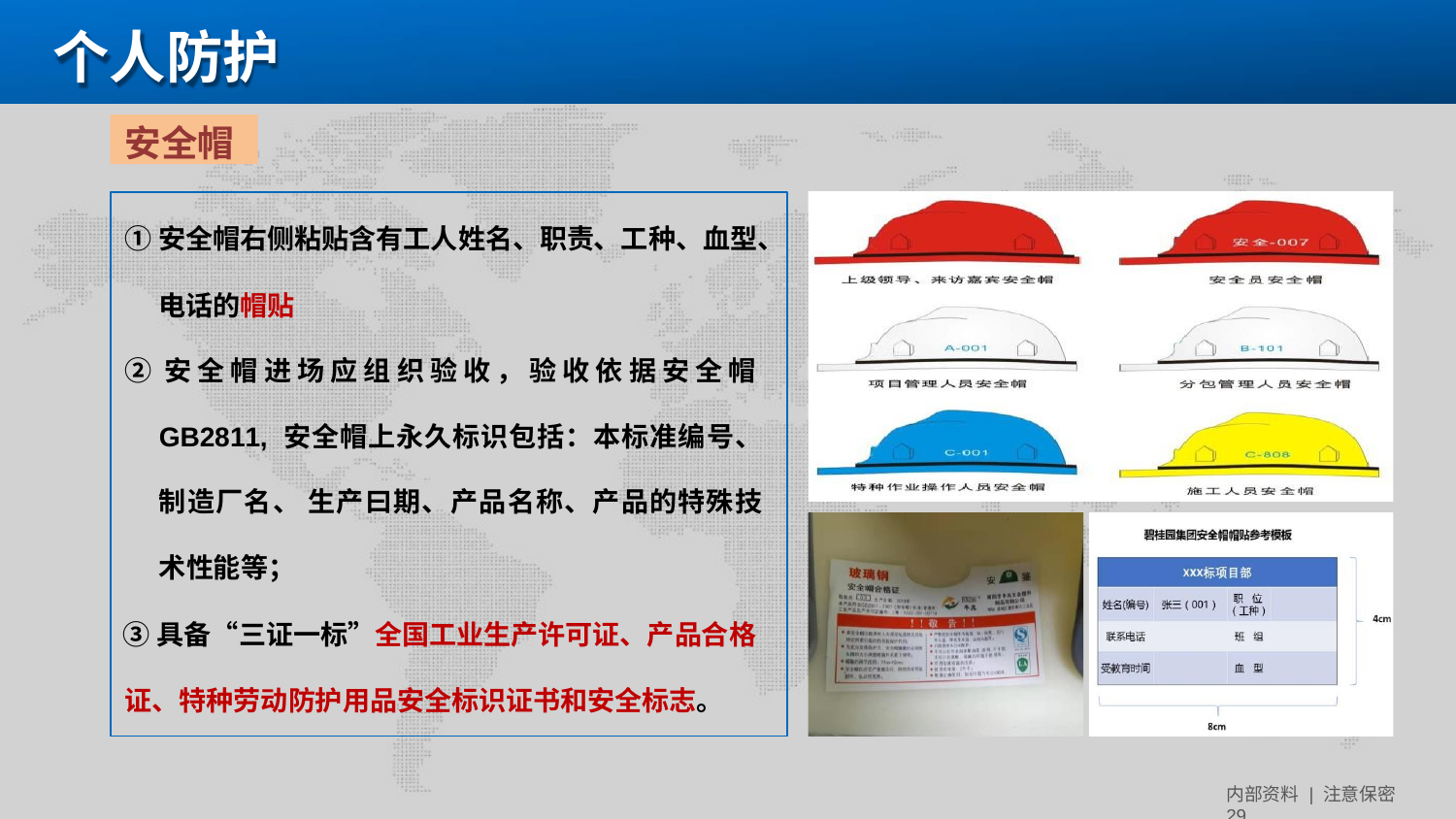

# 个人防护
安全帽

①安全帽右侧粘贴含有工人姓名、职责、工种、血型、

电话的帽贴
②安全帽进场应组织验收，验收依据安全帽GB2811, 安全帽上永久标识包括：本标准编号、制造厂名、 生产曰期、产品名称、产品的特殊技术性能等；

③具备“三证一标”全国工业生产许可证、产品合格

证、特种劳动防护用品安全标识证书和安全标志。

内部资料 | 注意保密 29